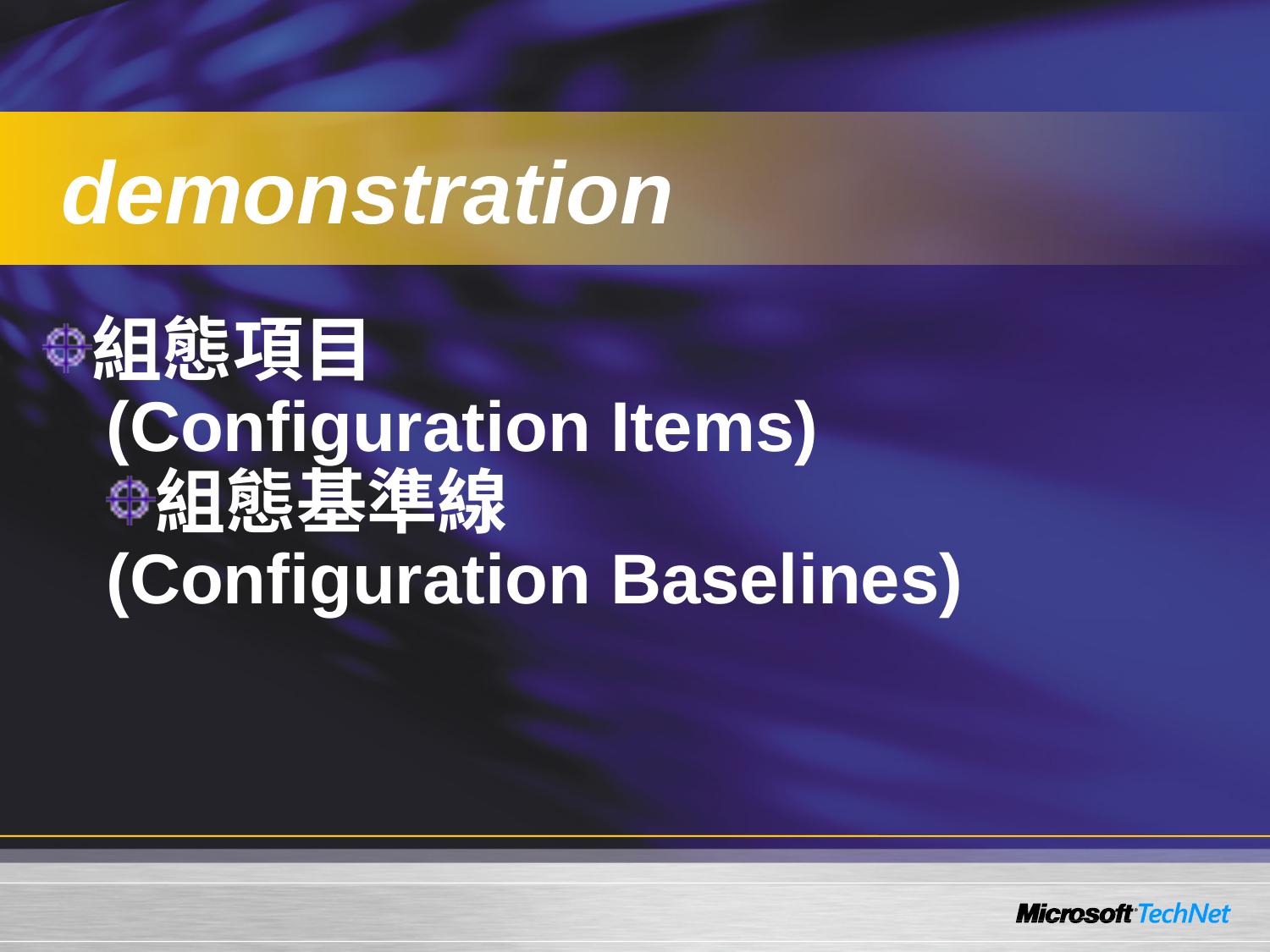

demonstration
組態項目
(Configuration Items)
組態基準線
(Configuration Baselines)